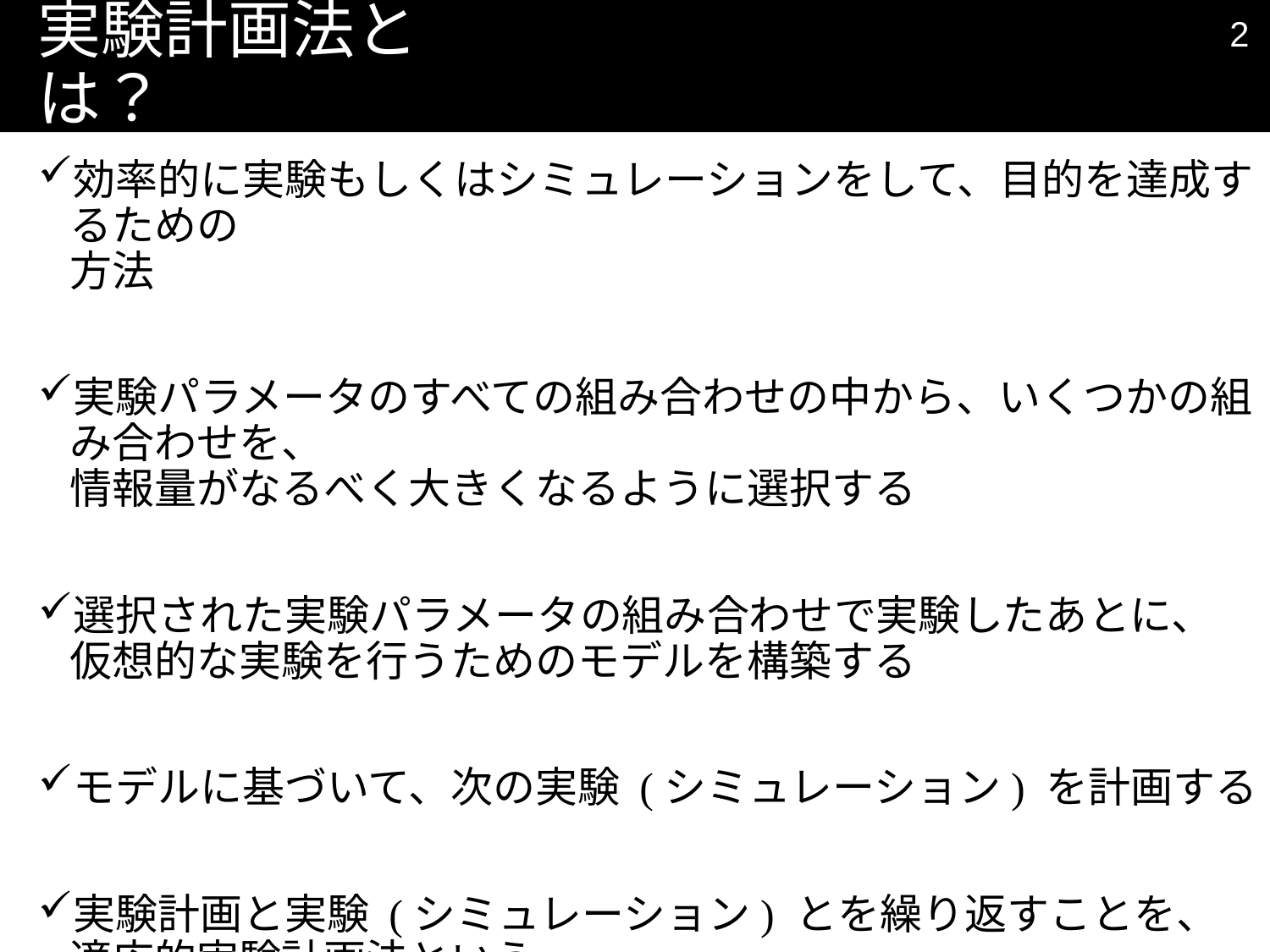

2
# 実験計画法とは？
効率的に実験もしくはシミュレーションをして、目的を達成するための
方法

実験パラメータのすべての組み合わせの中から、いくつかの組み合わせを、
情報量がなるべく大きくなるように選択する

選択された実験パラメータの組み合わせで実験したあとに、
仮想的な実験を行うためのモデルを構築する

モデルに基づいて、次の実験 (シミュレーション) を計画する

実験計画と実験 (シミュレーション) とを繰り返すことを、
適応的実験計画法という